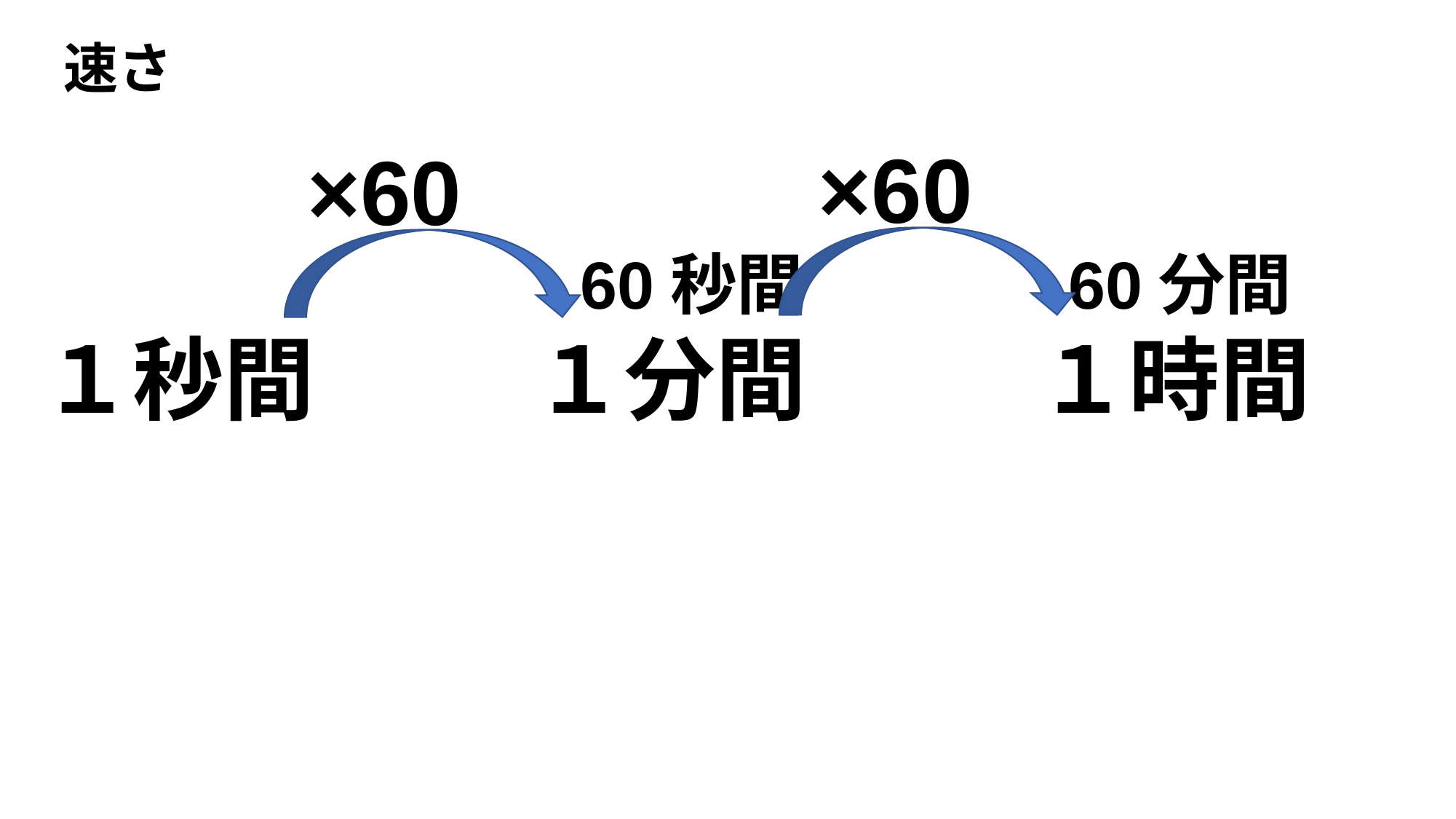

速さ
×60
×60

60分間
60秒間
１時間
１分間
１秒間